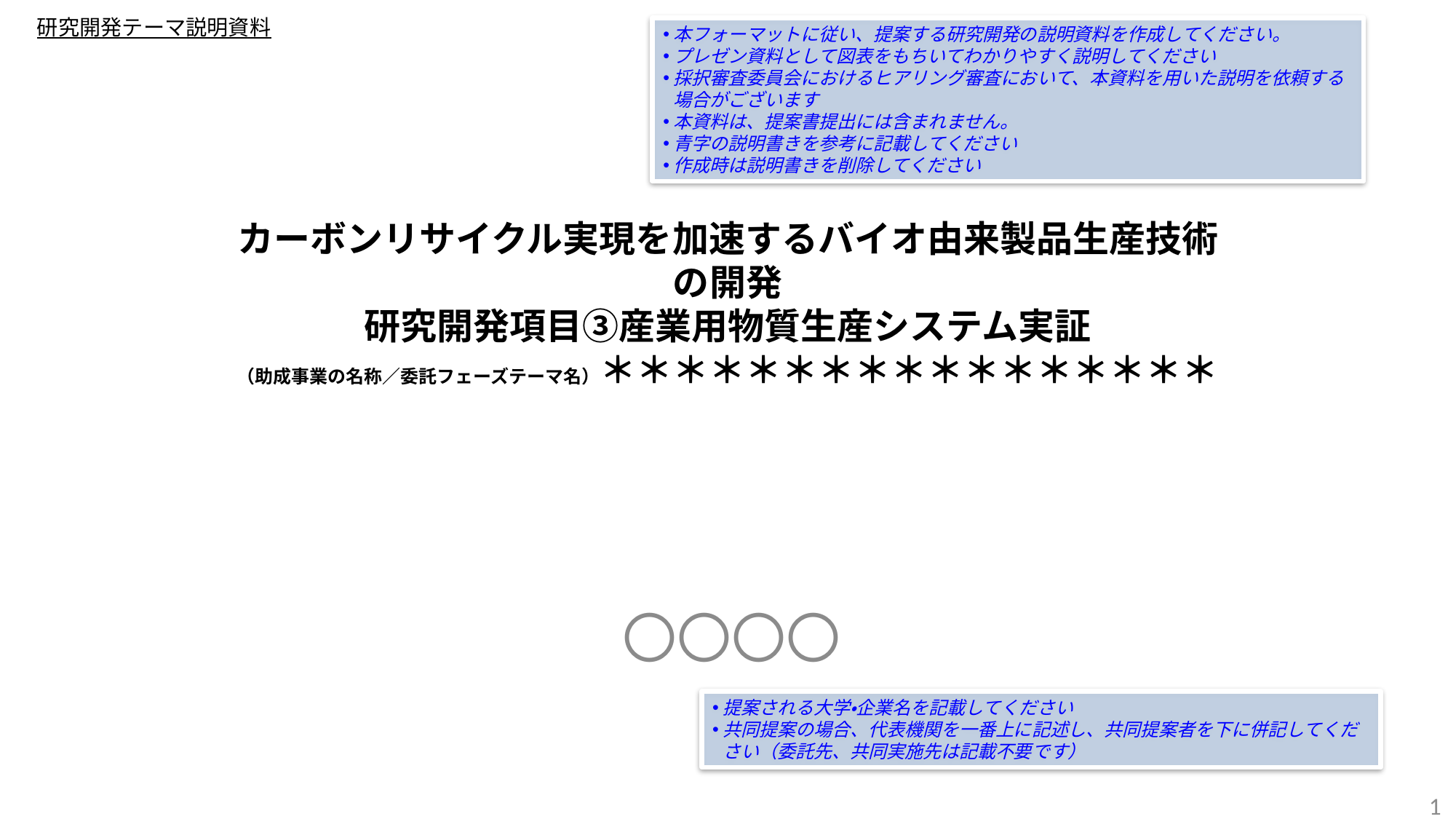

研究開発テーマ説明資料
本フォーマットに従い、提案する研究開発の説明資料を作成してください。
プレゼン資料として図表をもちいてわかりやすく説明してください
採択審査委員会におけるヒアリング審査において、本資料を用いた説明を依頼する場合がございます
本資料は、提案書提出には含まれません。
青字の説明書きを参考に記載してください
作成時は説明書きを削除してください
# カーボンリサイクル実現を加速するバイオ由来製品生産技術の開発 研究開発項目③産業用物質生産システム実証 （助成事業の名称／委託フェーズテーマ名）＊＊＊＊＊＊＊＊＊＊＊＊＊＊＊＊＊
〇〇〇〇
提案される大学・企業名を記載してください
共同提案の場合、代表機関を一番上に記述し、共同提案者を下に併記してください（委託先、共同実施先は記載不要です）
1